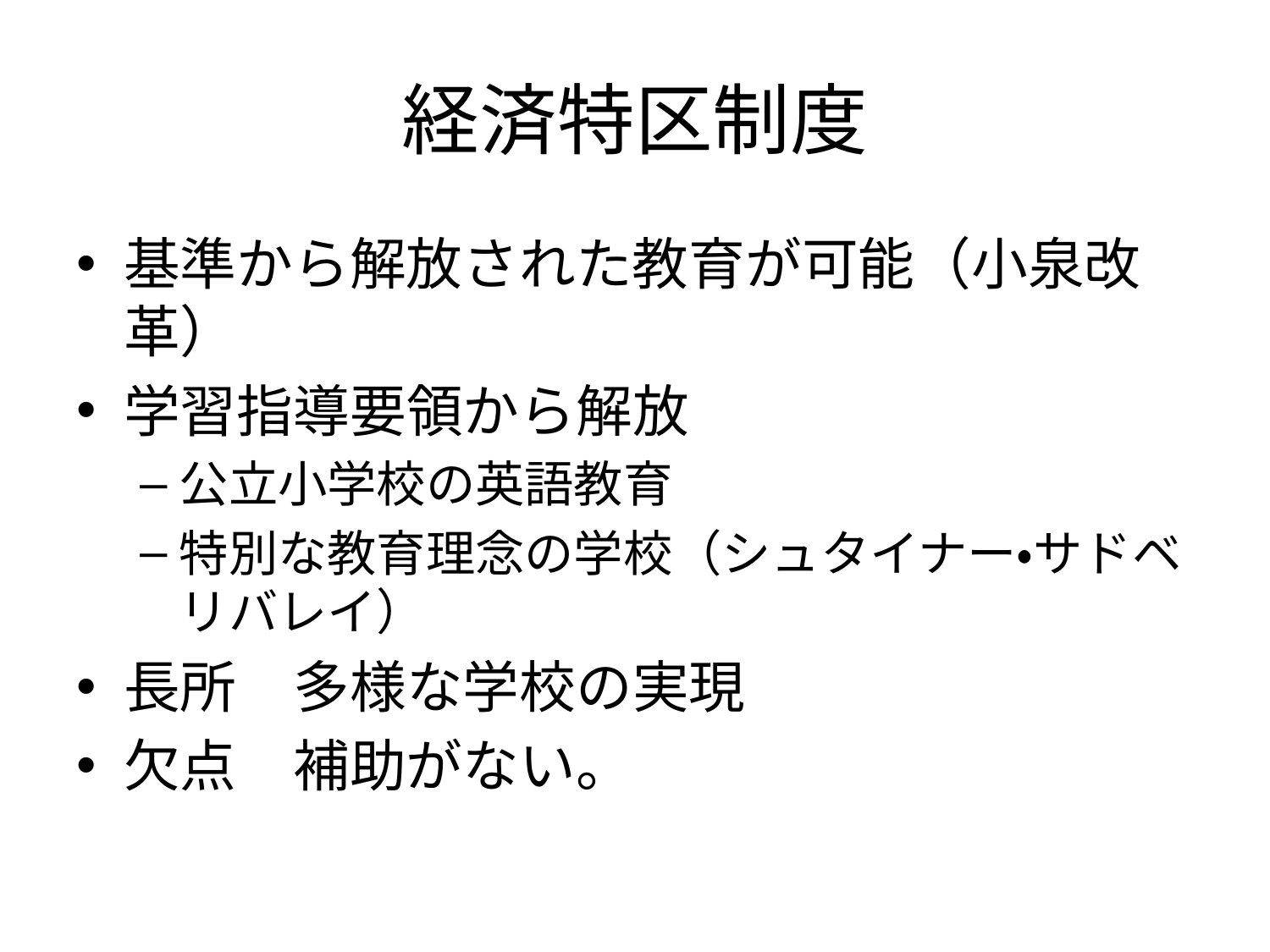

# 経済特区制度
基準から解放された教育が可能（小泉改革）
学習指導要領から解放
公立小学校の英語教育
特別な教育理念の学校（シュタイナー・サドベリバレイ）
長所　多様な学校の実現
欠点　補助がない。